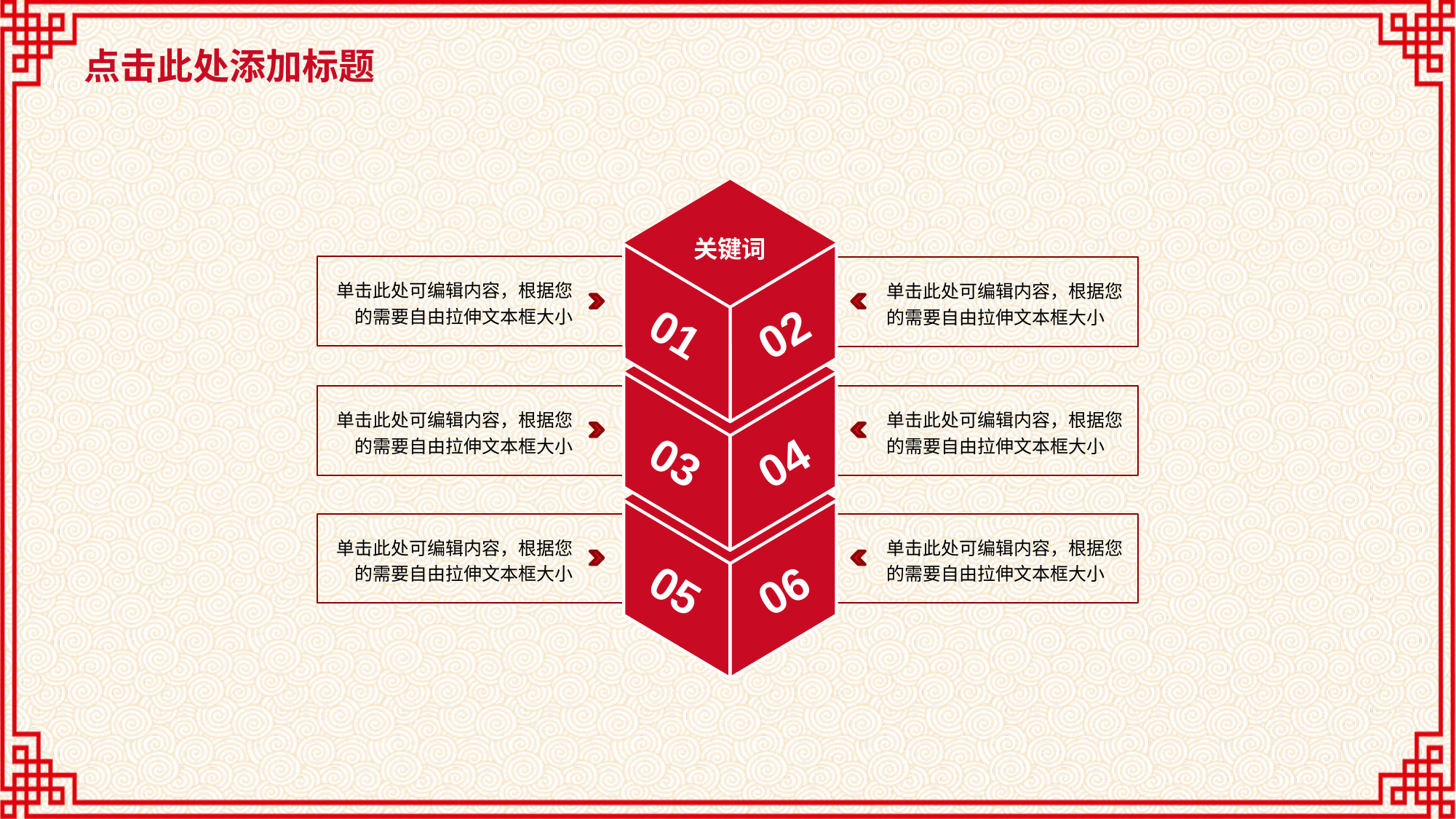

点击此处添加标题
关键词
单击此处可编辑内容，根据您的需要自由拉伸文本框大小
单击此处可编辑内容，根据您的需要自由拉伸文本框大小
02
01

单击此处可编辑内容，根据您的需要自由拉伸文本框大小
单击此处可编辑内容，根据您的需要自由拉伸文本框大小
03
04

单击此处可编辑内容，根据您的需要自由拉伸文本框大小
单击此处可编辑内容，根据您的需要自由拉伸文本框大小
05
06